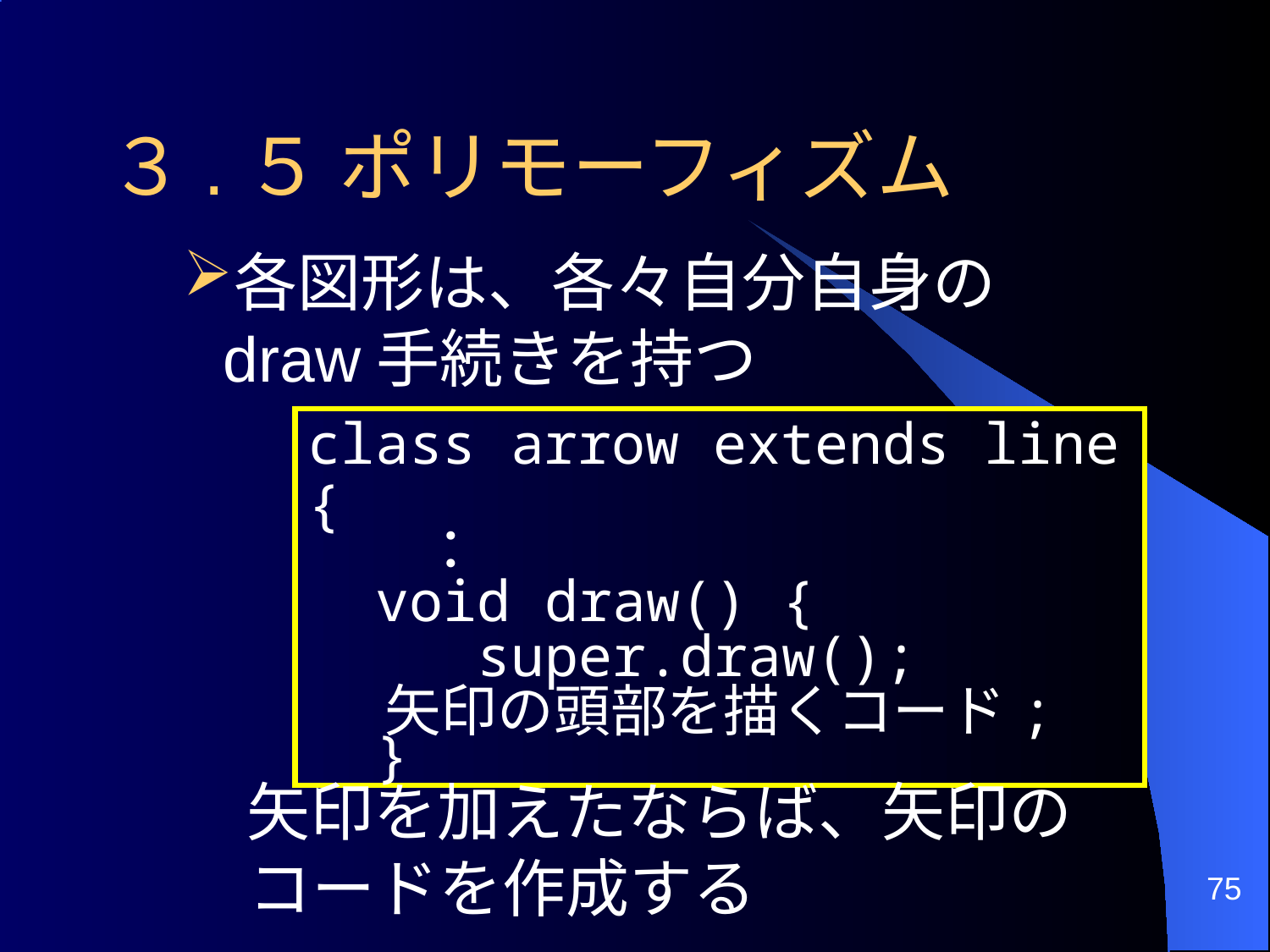

# ３.５ ポリモーフィズム
各図形は、各々自分自身の draw手続きを持つ
class arrow extends line {
        ：
  void draw() {
     super.draw();
     矢印の頭部を描くコード;
  }
矢印を加えたならば、矢印のコードを作成する
75